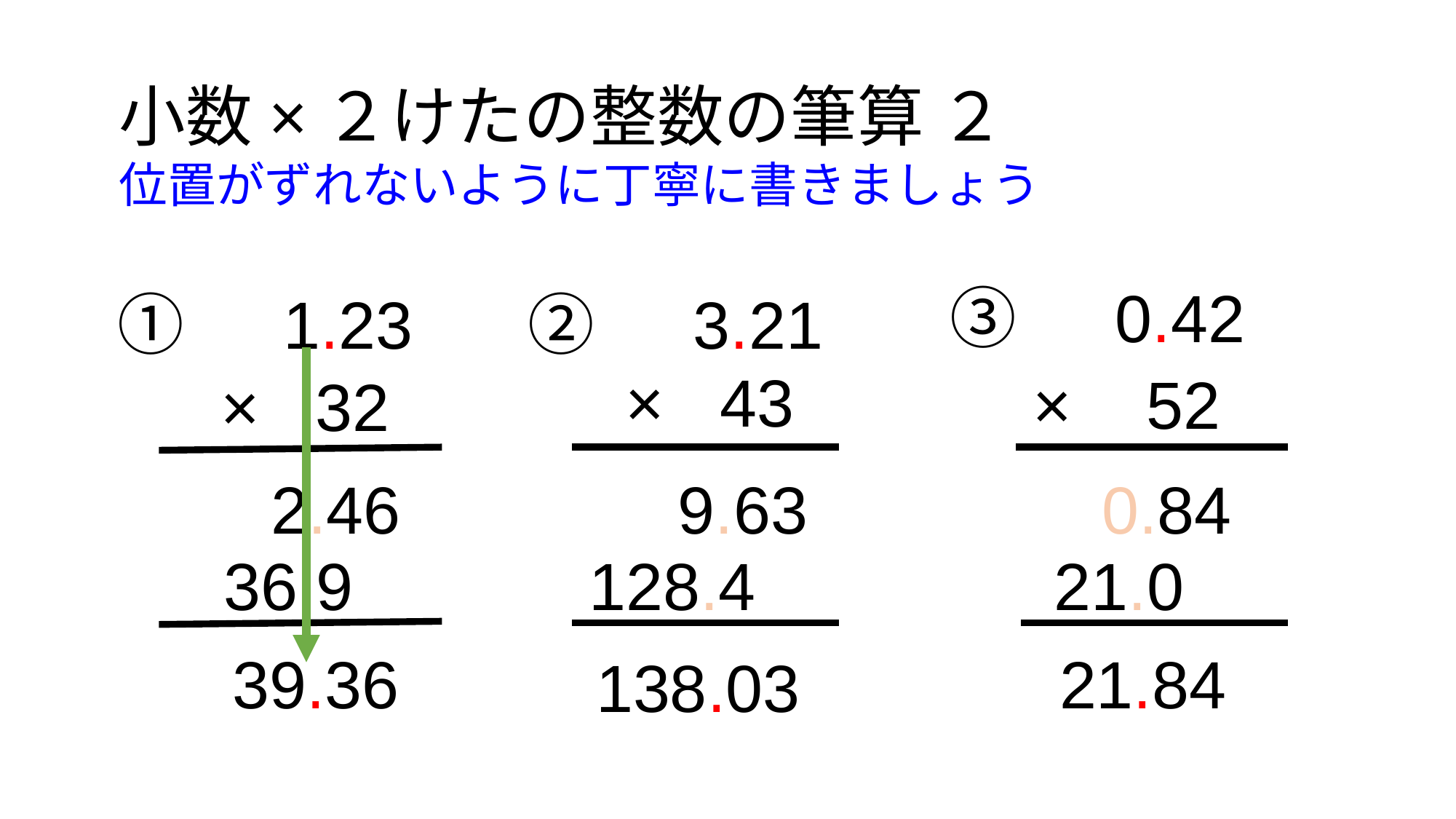

小数×２けたの整数の筆算 ２
位置がずれないように丁寧に書きましょう
③　0.42
①　1.23
②　3.21
×   43
×    52
×   32
2.46
9.63
0.84
36.9
128.4
21.0
39.36
21.84
138.03